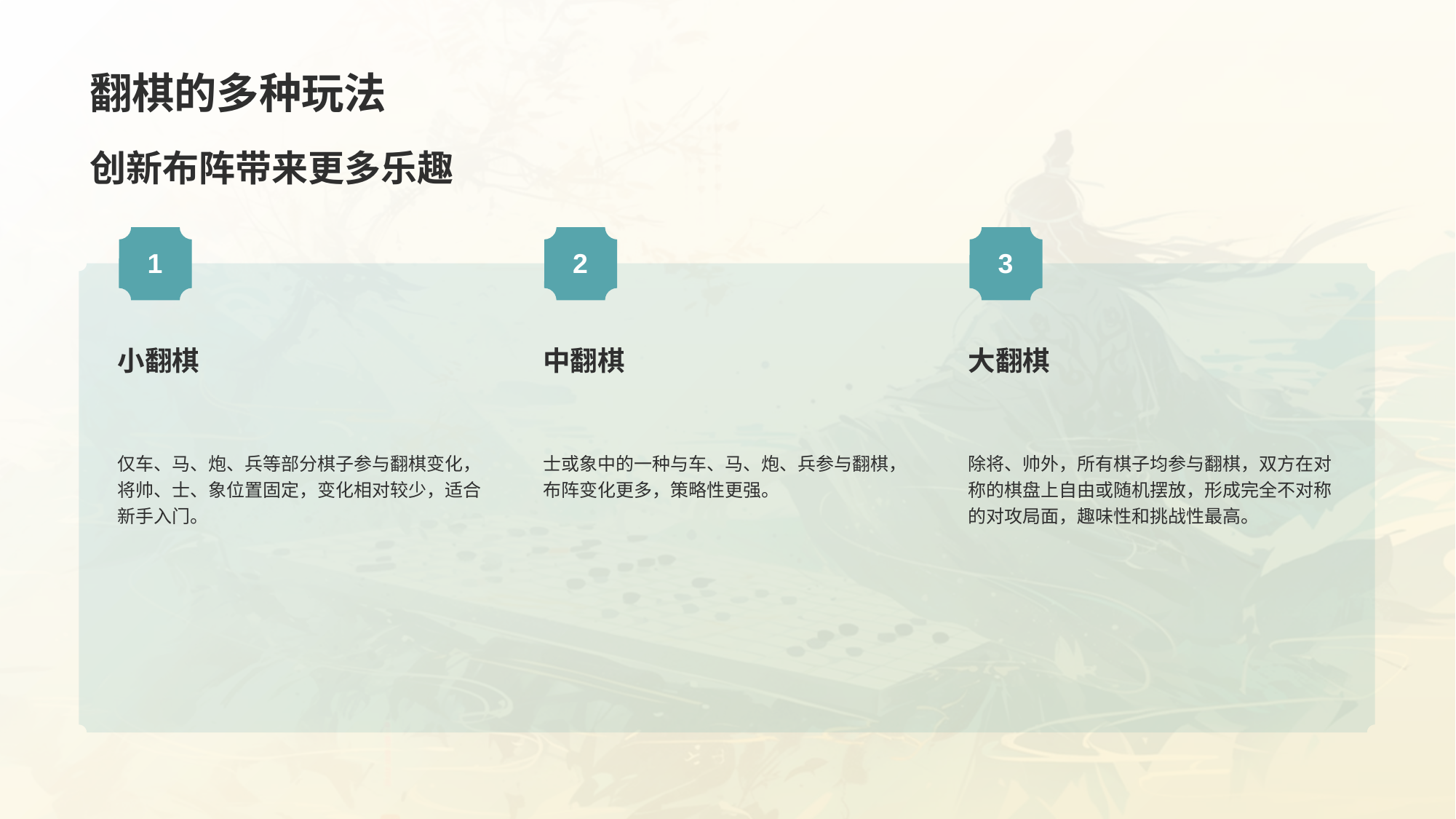

翻棋的多种玩法
创新布阵带来更多乐趣
1
小翻棋
仅车、马、炮、兵等部分棋子参与翻棋变化，将帅、士、象位置固定，变化相对较少，适合新手入门。
2
中翻棋
士或象中的一种与车、马、炮、兵参与翻棋，布阵变化更多，策略性更强。
3
大翻棋
除将、帅外，所有棋子均参与翻棋，双方在对称的棋盘上自由或随机摆放，形成完全不对称的对攻局面，趣味性和挑战性最高。